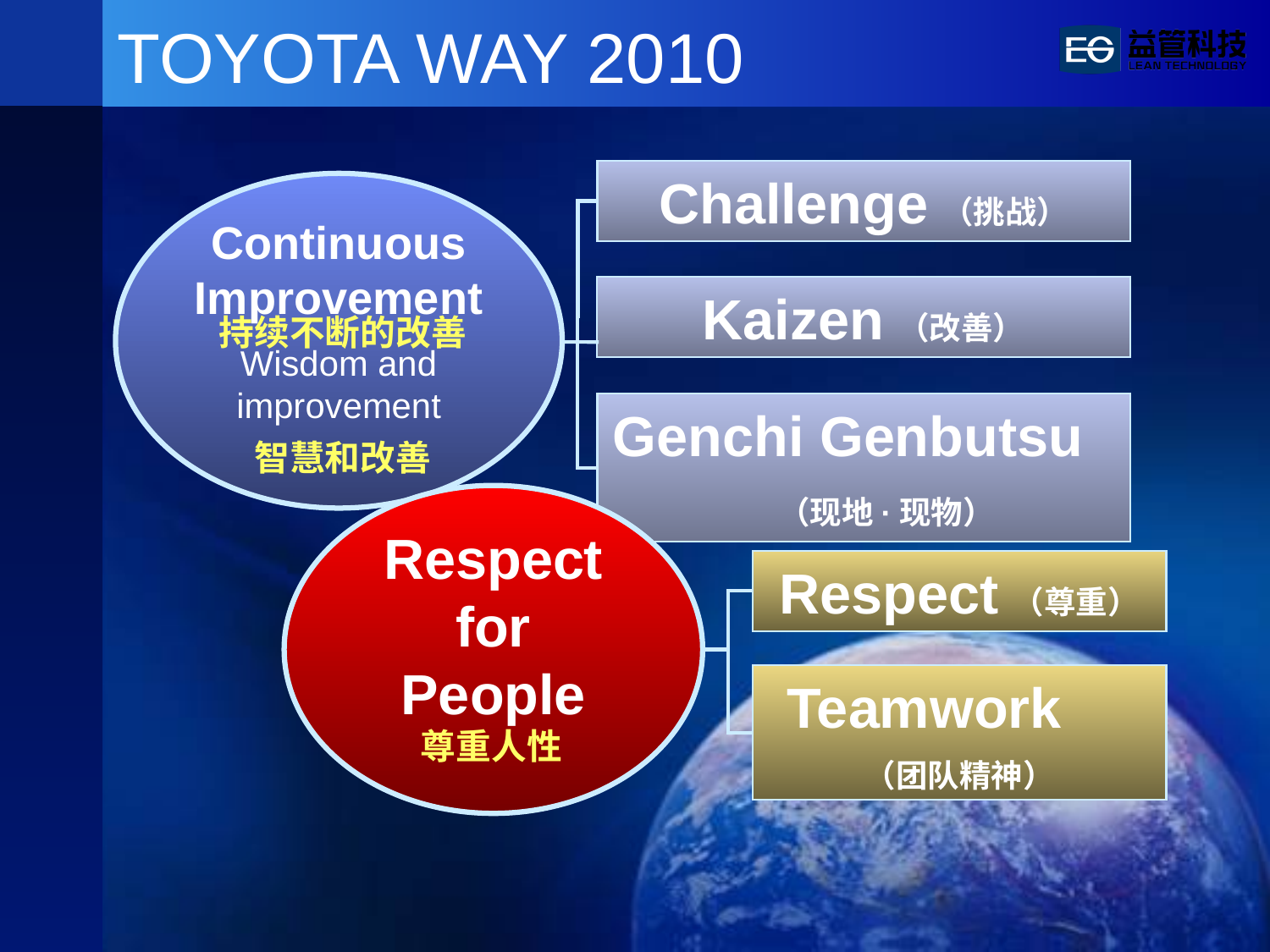

# TOYOTA WAY 2010
Challenge（挑战）
Kaizen（改善）
Genchi Genbutsu     （现地·现物）
Continuous Improvement
Wisdom and improvement

持续不断的改善

智慧和改善
Respect for People

Respect（尊重）
Teamwork
（团队精神）
尊重人性